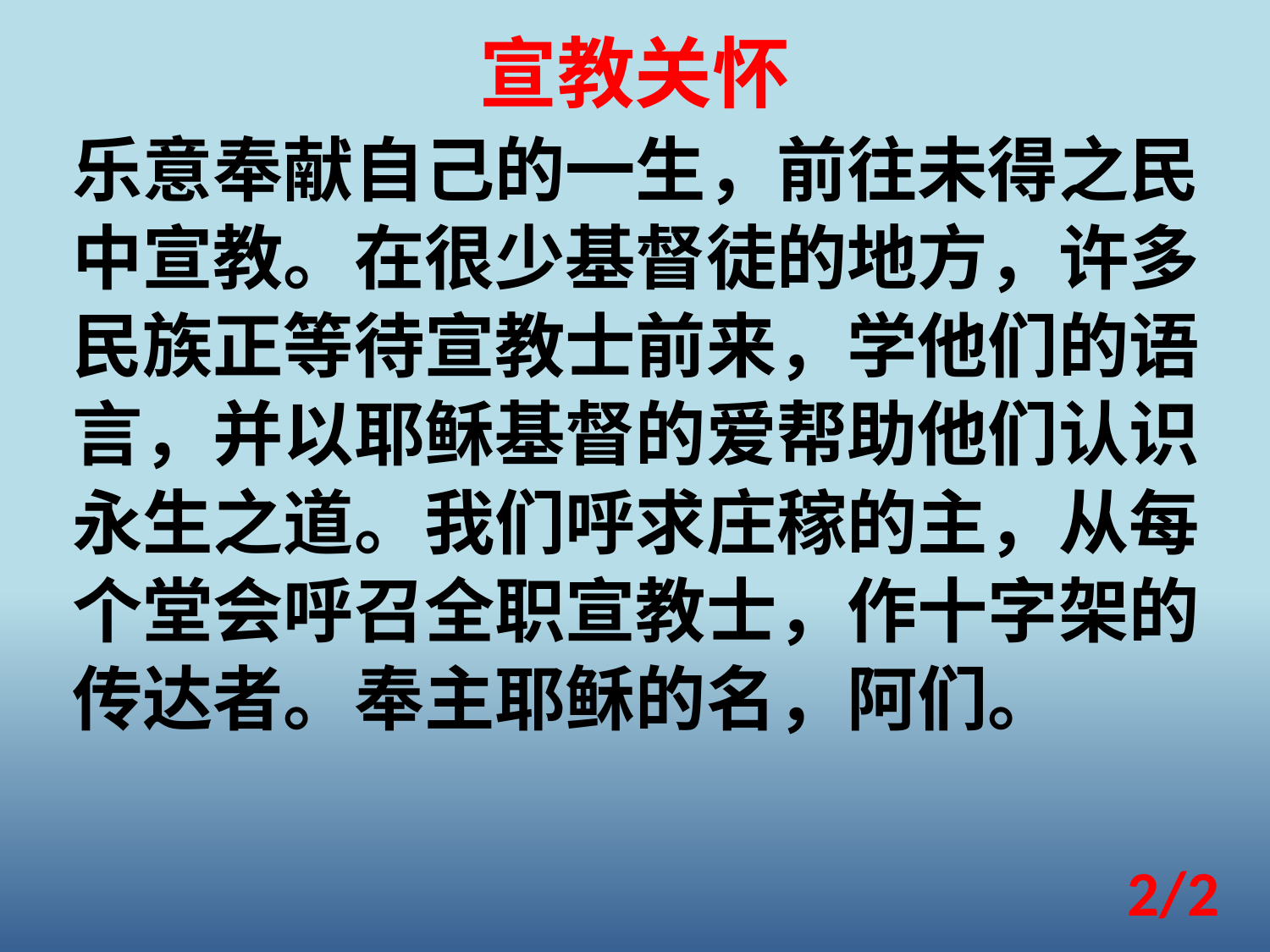

宣教关怀
乐意奉献自己的一生，前往未得之民中宣教。在很少基督徒的地方，许多民族正等待宣教士前来，学他们的语言，并以耶稣基督的爱帮助他们认识永生之道。我们呼求庄稼的主，从每个堂会呼召全职宣教士，作十字架的传达者。奉主耶稣的名，阿们。
2/2